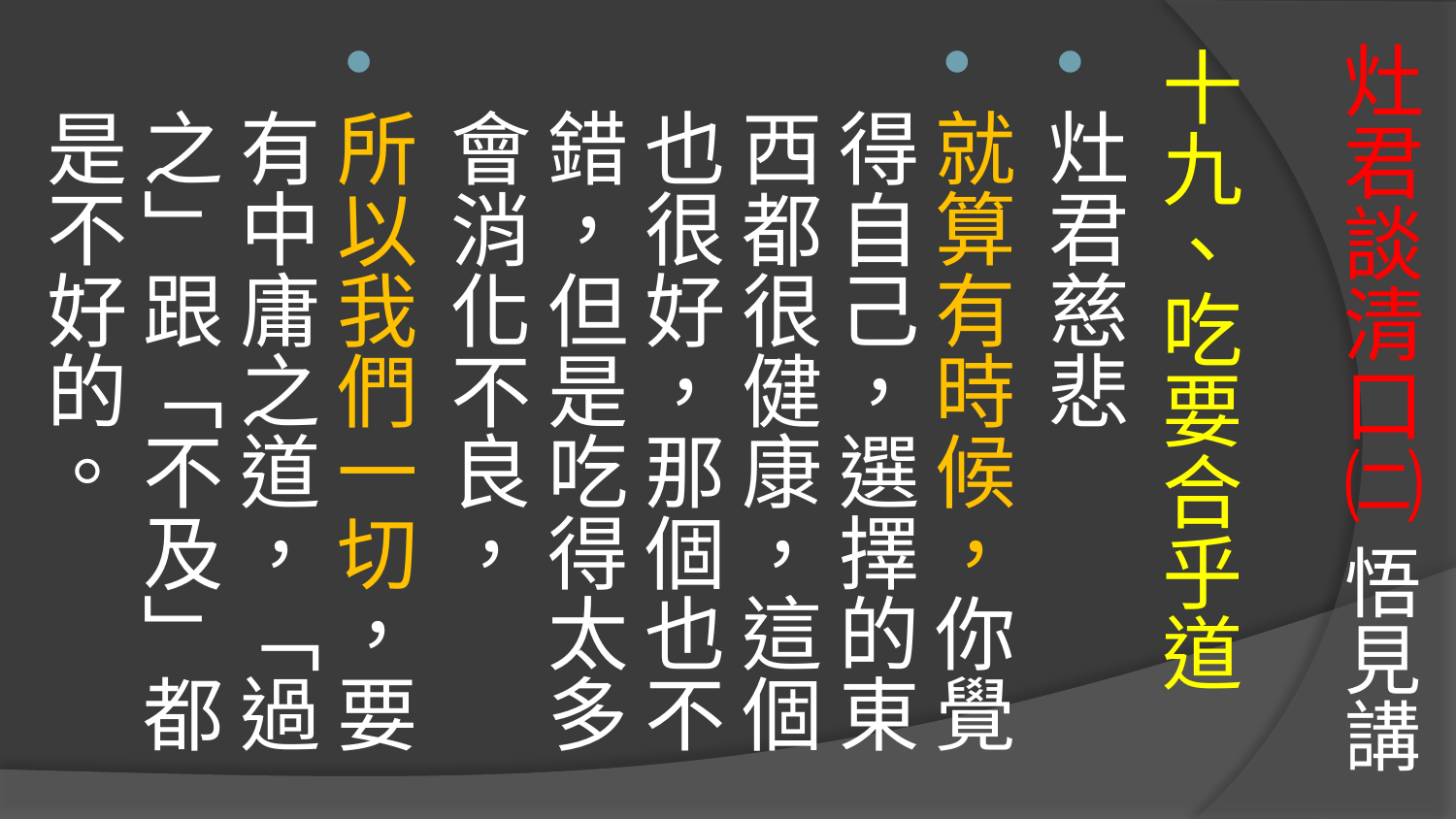

# 灶君談清口㈡ 悟見講
十九、吃要合乎道
灶君慈悲
就算有時候，你覺得自己，選擇的東西都很健康，這個也很好，那個也不錯，但是吃得太多會消化不良，
所以我們一切，要有中庸之道，「過之」跟「不及」都是不好的。